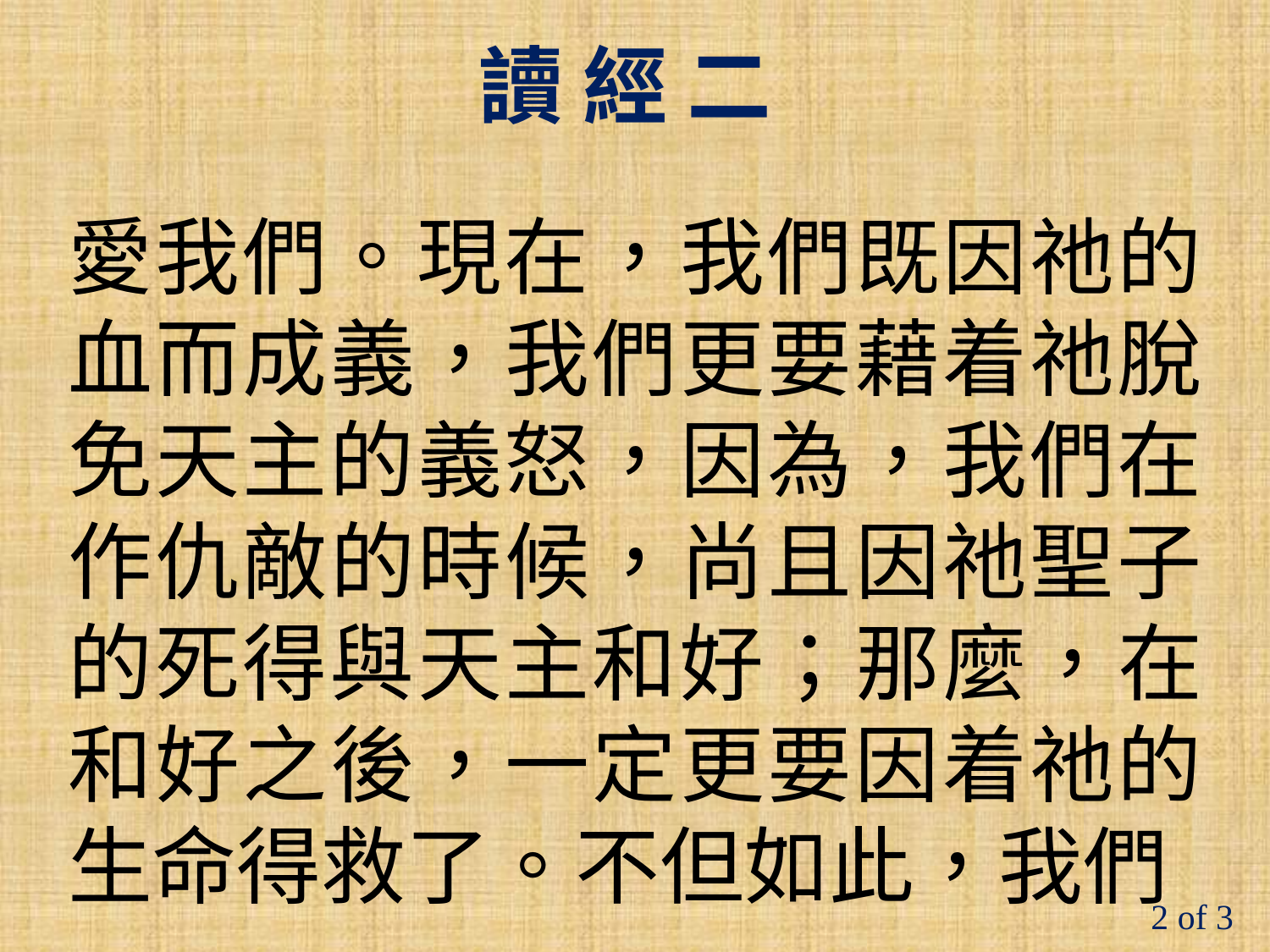

讀 經 二

愛我們。現在，我們既因祂的血而成義，我們更要藉着祂脫免天主的義怒，因為，我們在作仇敵的時候，尚且因祂聖子的死得與天主和好；那麼，在和好之後，一定更要因着祂的生命得救了。不但如此，我們
2 of 3